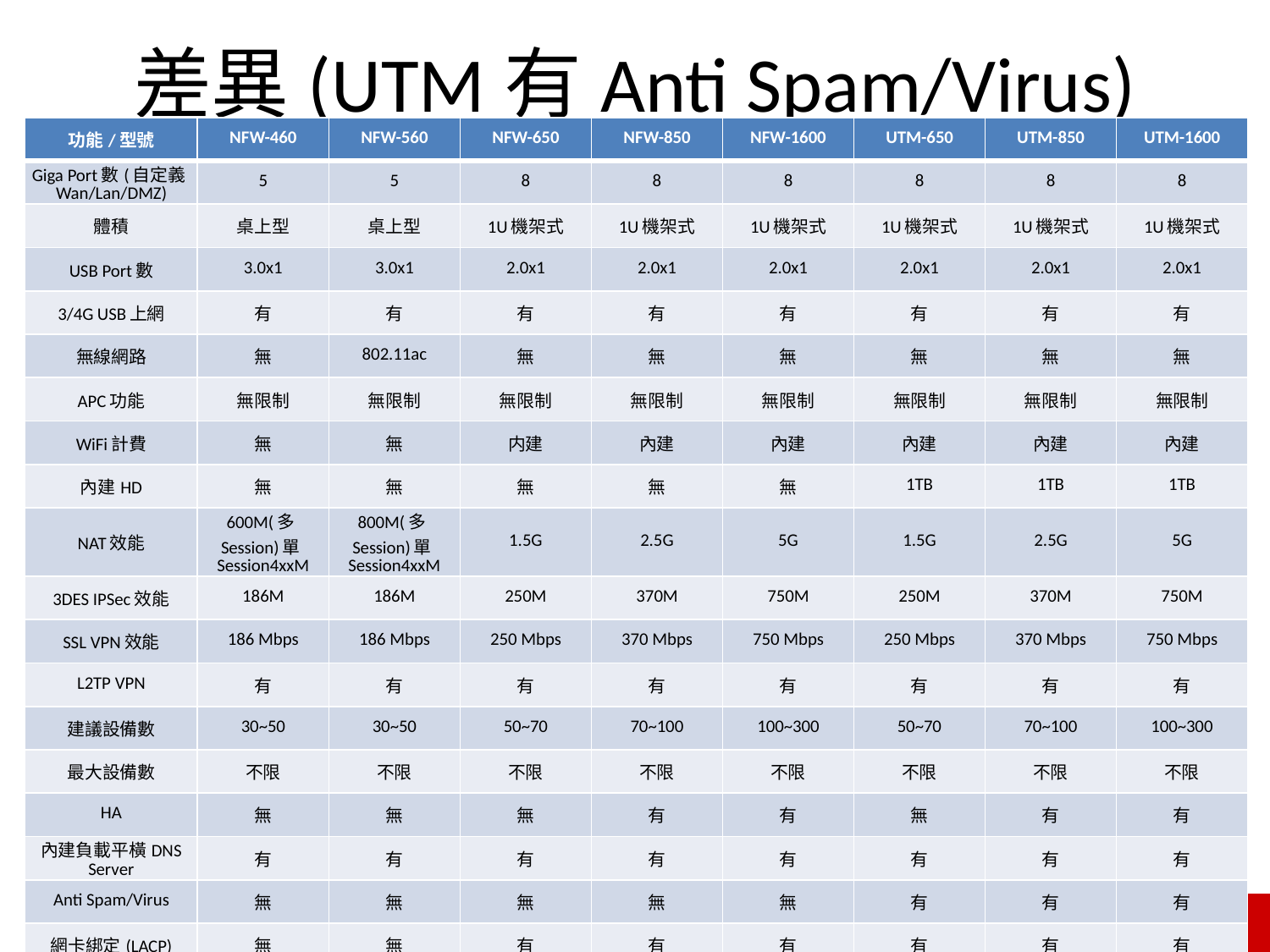

# 差異(UTM有Anti Spam/Virus)
| 功能/型號 | NFW-460 | NFW-560 | NFW-650 | NFW-850 | NFW-1600 | UTM-650 | UTM-850 | UTM-1600 |
| --- | --- | --- | --- | --- | --- | --- | --- | --- |
| Giga Port數(自定義Wan/Lan/DMZ) | 5 | 5 | 8 | 8 | 8 | 8 | 8 | 8 |
| 體積 | 桌上型 | 桌上型 | 1U機架式 | 1U機架式 | 1U機架式 | 1U機架式 | 1U機架式 | 1U機架式 |
| USB Port數 | 3.0x1 | 3.0x1 | 2.0x1 | 2.0x1 | 2.0x1 | 2.0x1 | 2.0x1 | 2.0x1 |
| 3/4G USB上網 | 有 | 有 | 有 | 有 | 有 | 有 | 有 | 有 |
| 無線網路 | 無 | 802.11ac | 無 | 無 | 無 | 無 | 無 | 無 |
| APC功能 | 無限制 | 無限制 | 無限制 | 無限制 | 無限制 | 無限制 | 無限制 | 無限制 |
| WiFi計費 | 無 | 無 | 内建 | 內建 | 內建 | 內建 | 內建 | 內建 |
| 內建HD | 無 | 無 | 無 | 無 | 無 | 1TB | 1TB | 1TB |
| NAT效能 | 600M(多Session)單Session4xxM | 800M(多Session)單Session4xxM | 1.5G | 2.5G | 5G | 1.5G | 2.5G | 5G |
| 3DES IPSec效能 | 186M | 186M | 250M | 370M | 750M | 250M | 370M | 750M |
| SSL VPN效能 | 186 Mbps | 186 Mbps | 250 Mbps | 370 Mbps | 750 Mbps | 250 Mbps | 370 Mbps | 750 Mbps |
| L2TP VPN | 有 | 有 | 有 | 有 | 有 | 有 | 有 | 有 |
| 建議設備數 | 30~50 | 30~50 | 50~70 | 70~100 | 100~300 | 50~70 | 70~100 | 100~300 |
| 最大設備數 | 不限 | 不限 | 不限 | 不限 | 不限 | 不限 | 不限 | 不限 |
| HA | 無 | 無 | 無 | 有 | 有 | 無 | 有 | 有 |
| 內建負載平橫DNS Server | 有 | 有 | 有 | 有 | 有 | 有 | 有 | 有 |
| Anti Spam/Virus | 無 | 無 | 無 | 無 | 無 | 有 | 有 | 有 |
| 網卡綁定(LACP) | 無 | 無 | 有 | 有 | 有 | 有 | 有 | 有 |